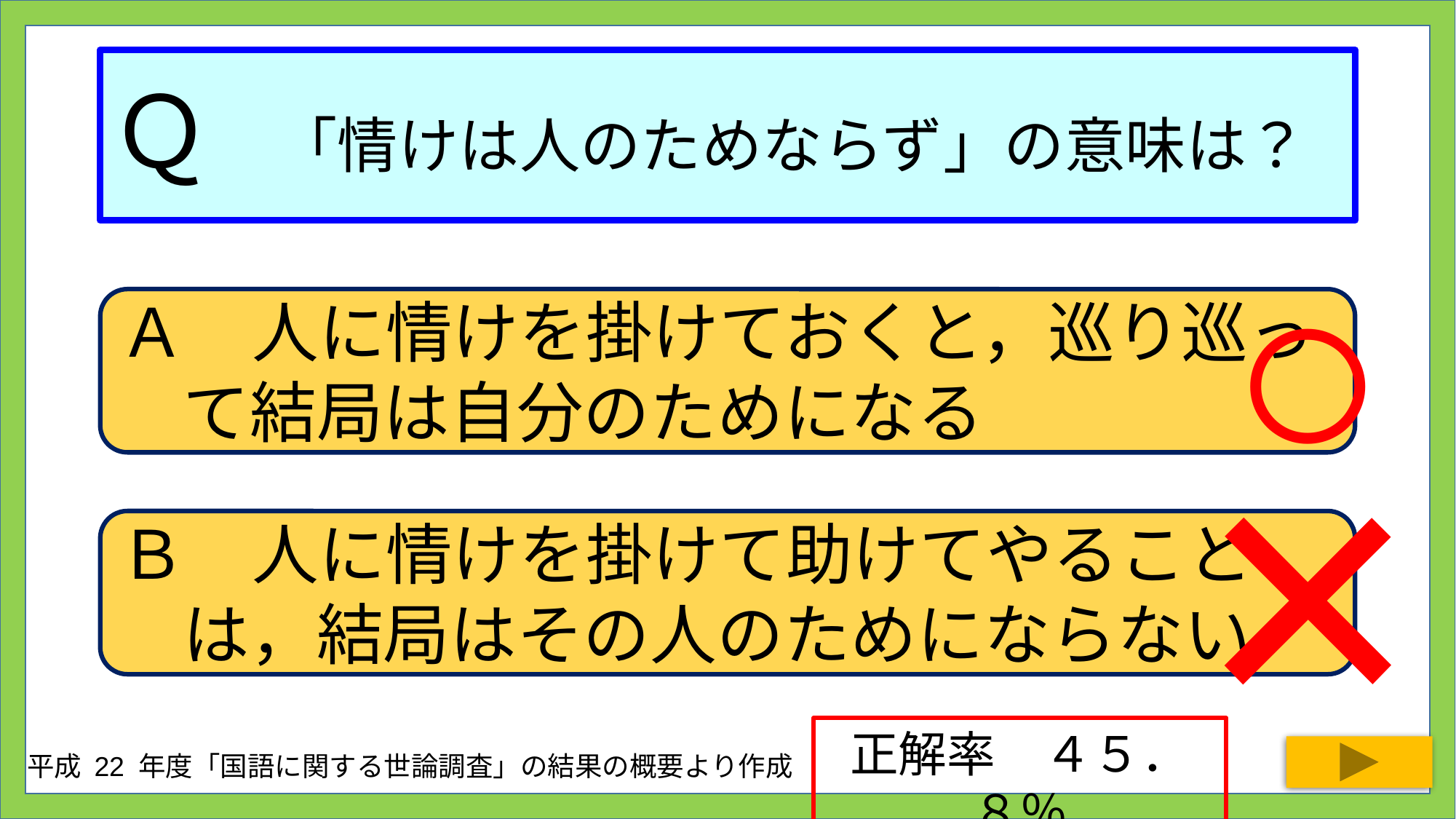

# Ｑ　「情けは人のためならず」の意味は？
○
Ａ　人に情けを掛けておくと，巡り巡って結局は自分のためになる
×
Ｂ　人に情けを掛けて助けてやることは，結局はその人のためにならない
正解率　４５．８％

平成 22 年度「国語に関する世論調査」の結果の概要より作成